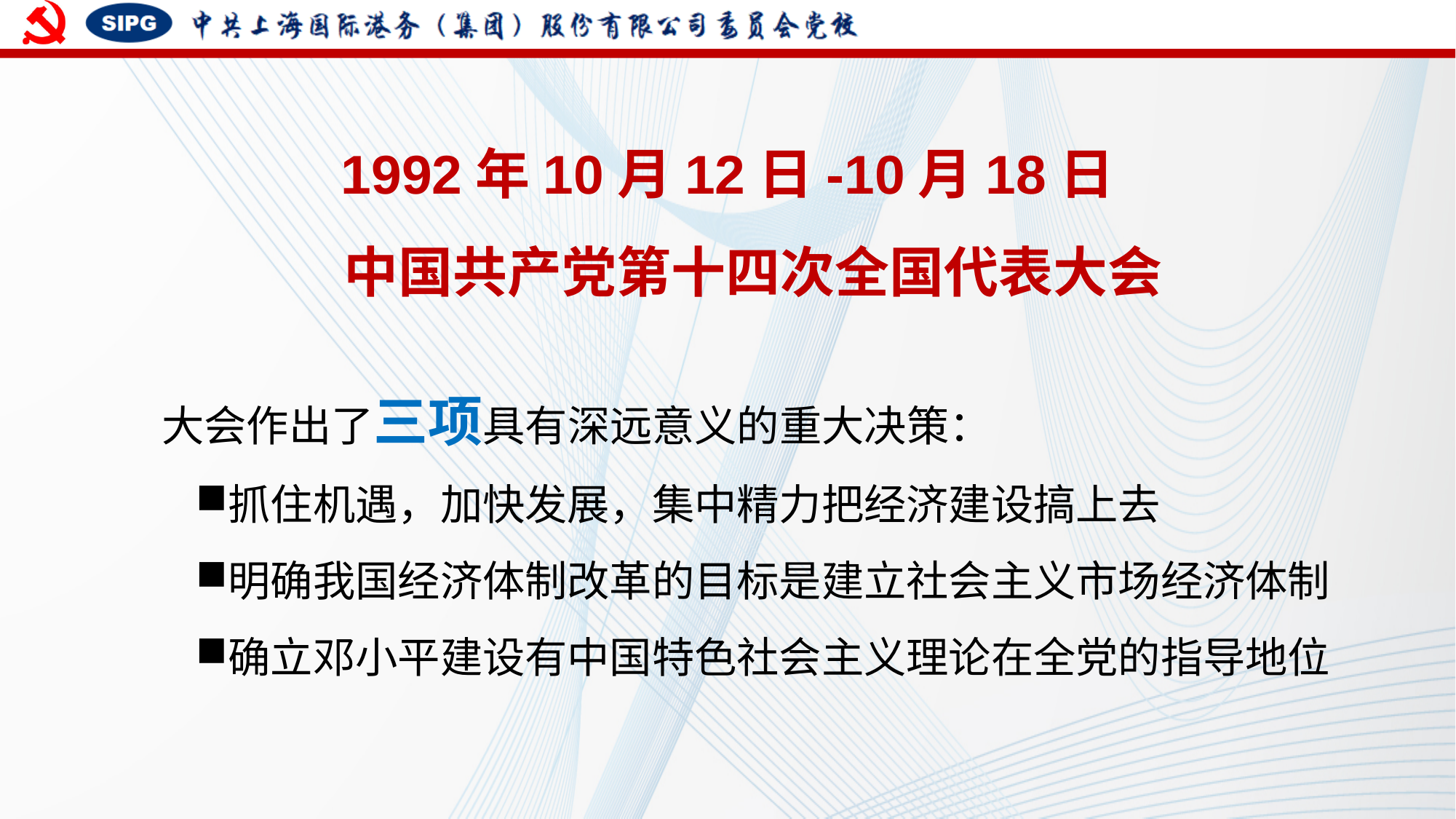

1992年10月12日-10月18日
   中国共产党第十四次全国代表大会
大会作出了三项具有深远意义的重大决策：
抓住机遇，加快发展，集中精力把经济建设搞上去
明确我国经济体制改革的目标是建立社会主义市场经济体制
确立邓小平建设有中国特色社会主义理论在全党的指导地位